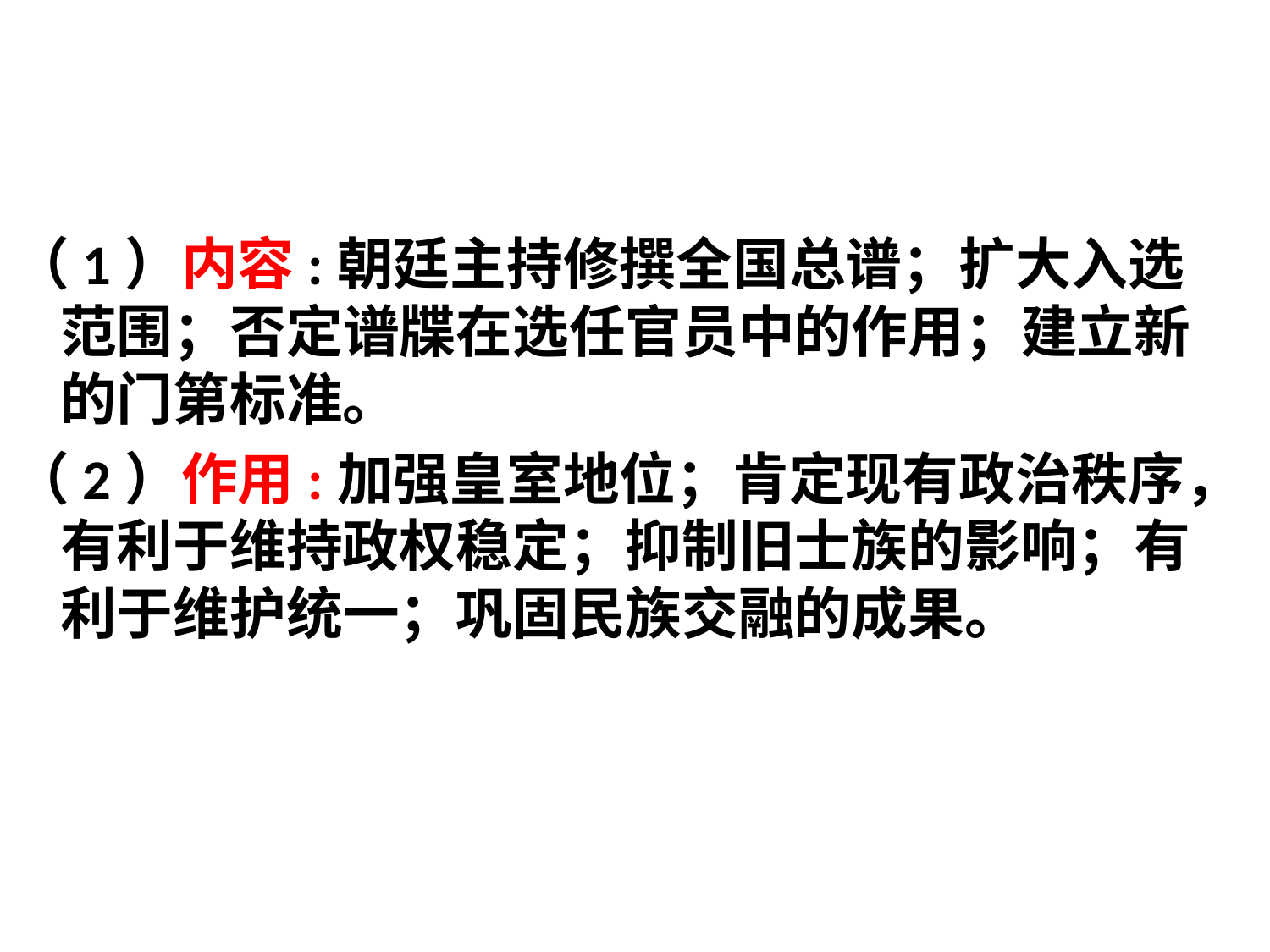

#
（1）内容:朝廷主持修撰全国总谱；扩大入选范围；否定谱牒在选任官员中的作用；建立新的门第标准。
（2）作用:加强皇室地位；肯定现有政治秩序，有利于维持政权稳定；抑制旧士族的影响；有利于维护统一；巩固民族交融的成果。